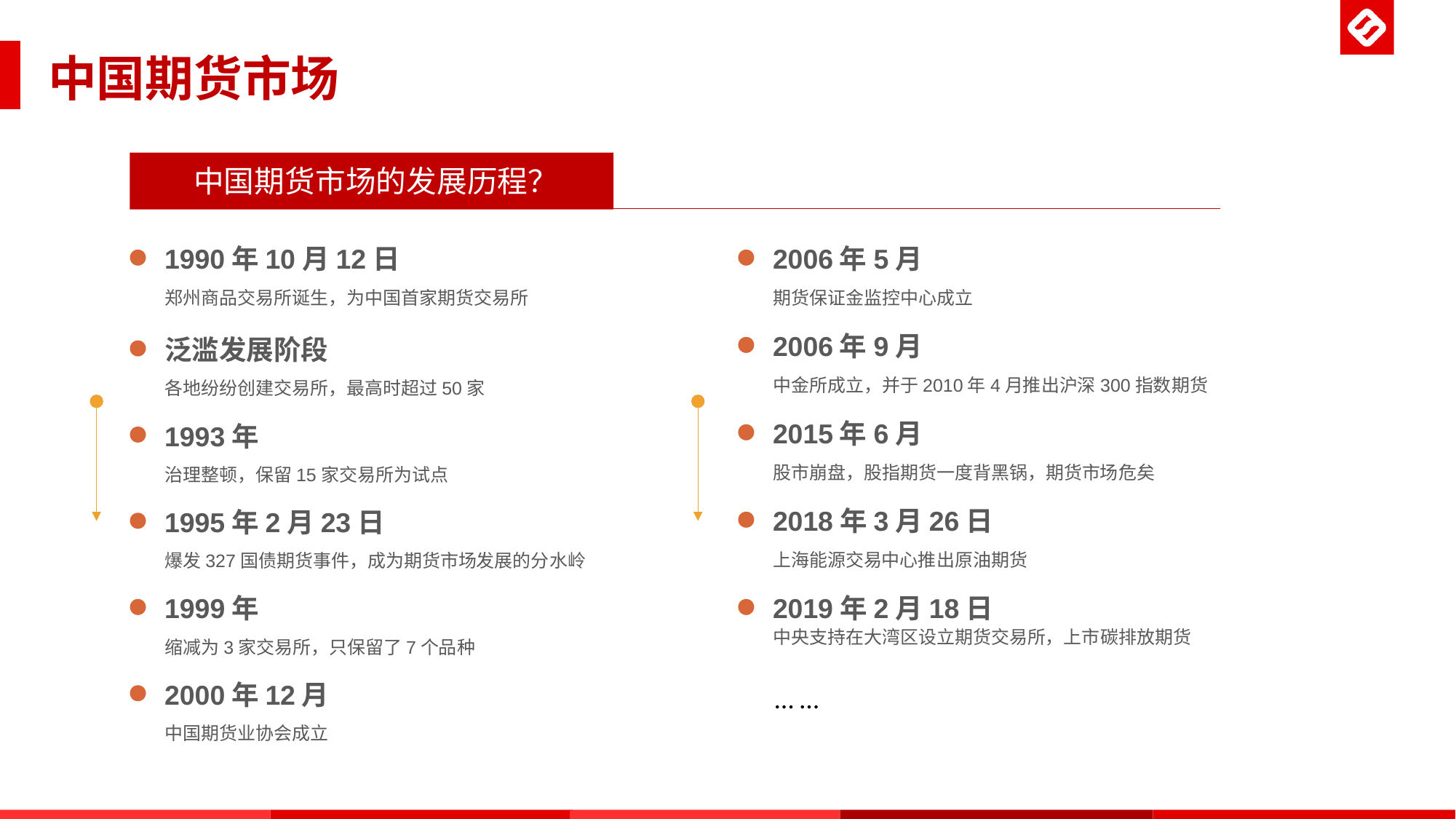

中国期货市场

中国期货市场的发展历程？
1990年10月12日

郑州商品交易所诞生，为中国首家期货交易所
2006年5月

期货保证金监控中心成立
2006年9月

中金所成立，并于2010年4月推出沪深300指数期货
泛滥发展阶段

各地纷纷创建交易所，最高时超过50家

2015年6月

股市崩盘，股指期货一度背黑锅，期货市场危矣
1993年

治理整顿，保留15家交易所为试点
2018年3月26日

上海能源交易中心推出原油期货
1995年2月23日

爆发327国债期货事件，成为期货市场发展的分水岭
1999年

缩减为3家交易所，只保留了7个品种
2019年2月18日

中央支持在大湾区设立期货交易所，上市碳排放期货
2000年12月

中国期货业协会成立
 … …